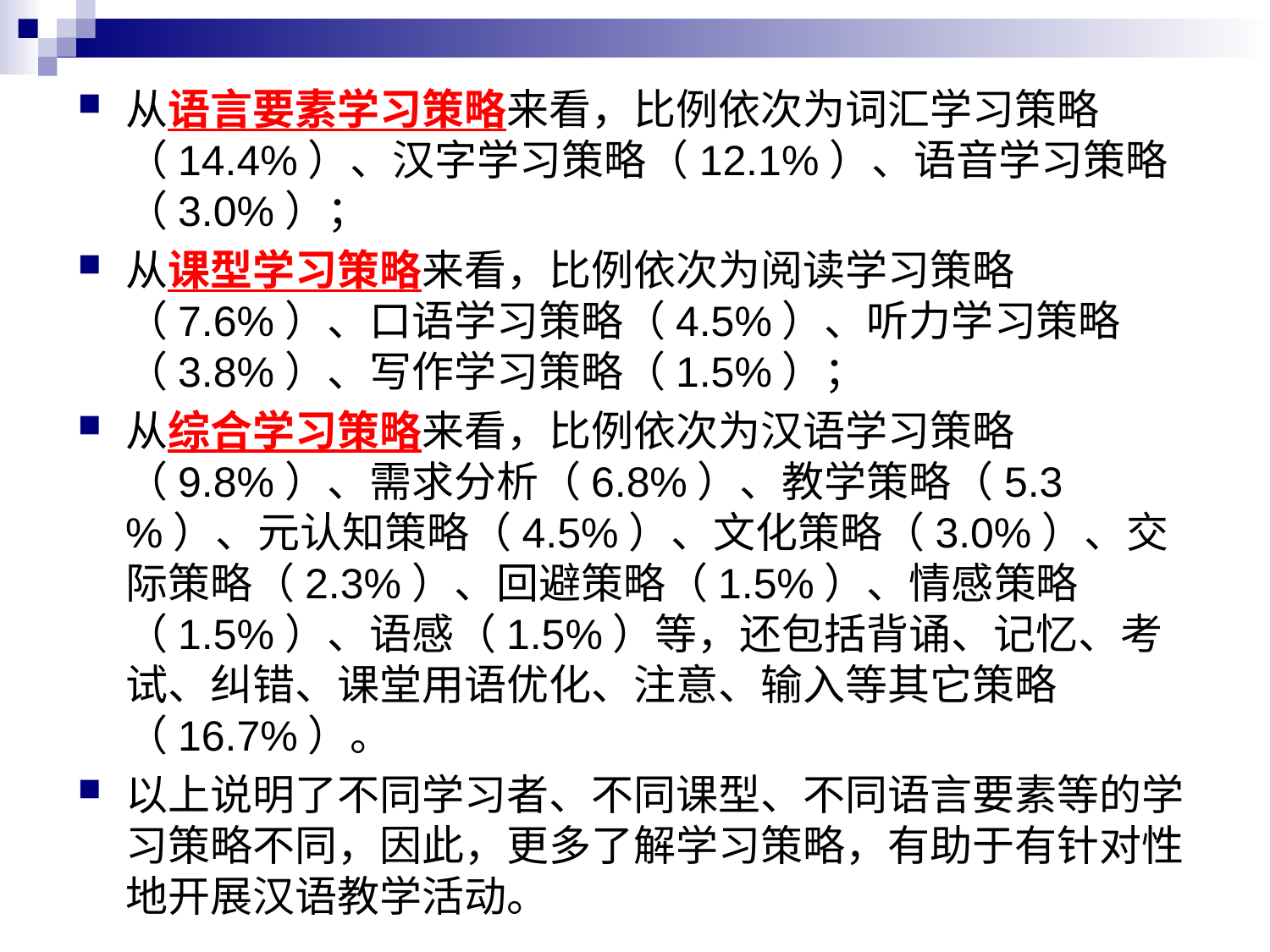

从语言要素学习策略来看，比例依次为词汇学习策略（14.4%）、汉字学习策略（12.1%）、语音学习策略（3.0%）；
从课型学习策略来看，比例依次为阅读学习策略（7.6%）、口语学习策略（4.5%）、听力学习策略（3.8%）、写作学习策略（1.5%）；
从综合学习策略来看，比例依次为汉语学习策略（9.8%）、需求分析（6.8%）、教学策略（5.3%）、元认知策略（4.5%）、文化策略（3.0%）、交际策略（2.3%）、回避策略（1.5%）、情感策略（1.5%）、语感（1.5%）等，还包括背诵、记忆、考试、纠错、课堂用语优化、注意、输入等其它策略（16.7%）。
以上说明了不同学习者、不同课型、不同语言要素等的学习策略不同，因此，更多了解学习策略，有助于有针对性地开展汉语教学活动。